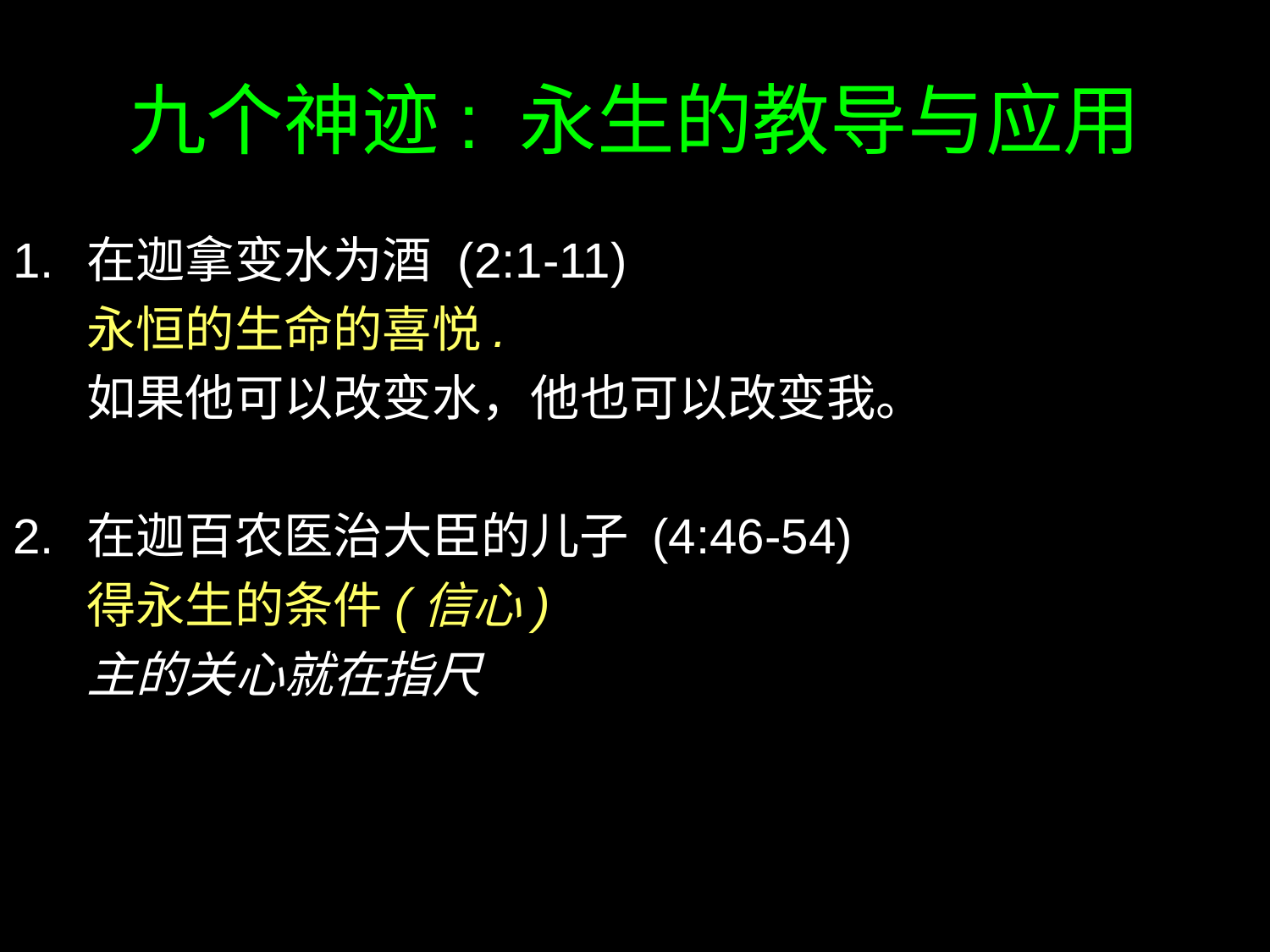

# 九个神迹: 永生的教导与应用
1.	在迦拿变水为酒 (2:1-11)
	永恒的生命的喜悦.
	如果他可以改变水，他也可以改变我。

2.	在迦百农医治大臣的儿子 (4:46-54)
	得永生的条件(信心)
	主的关心就在指尺